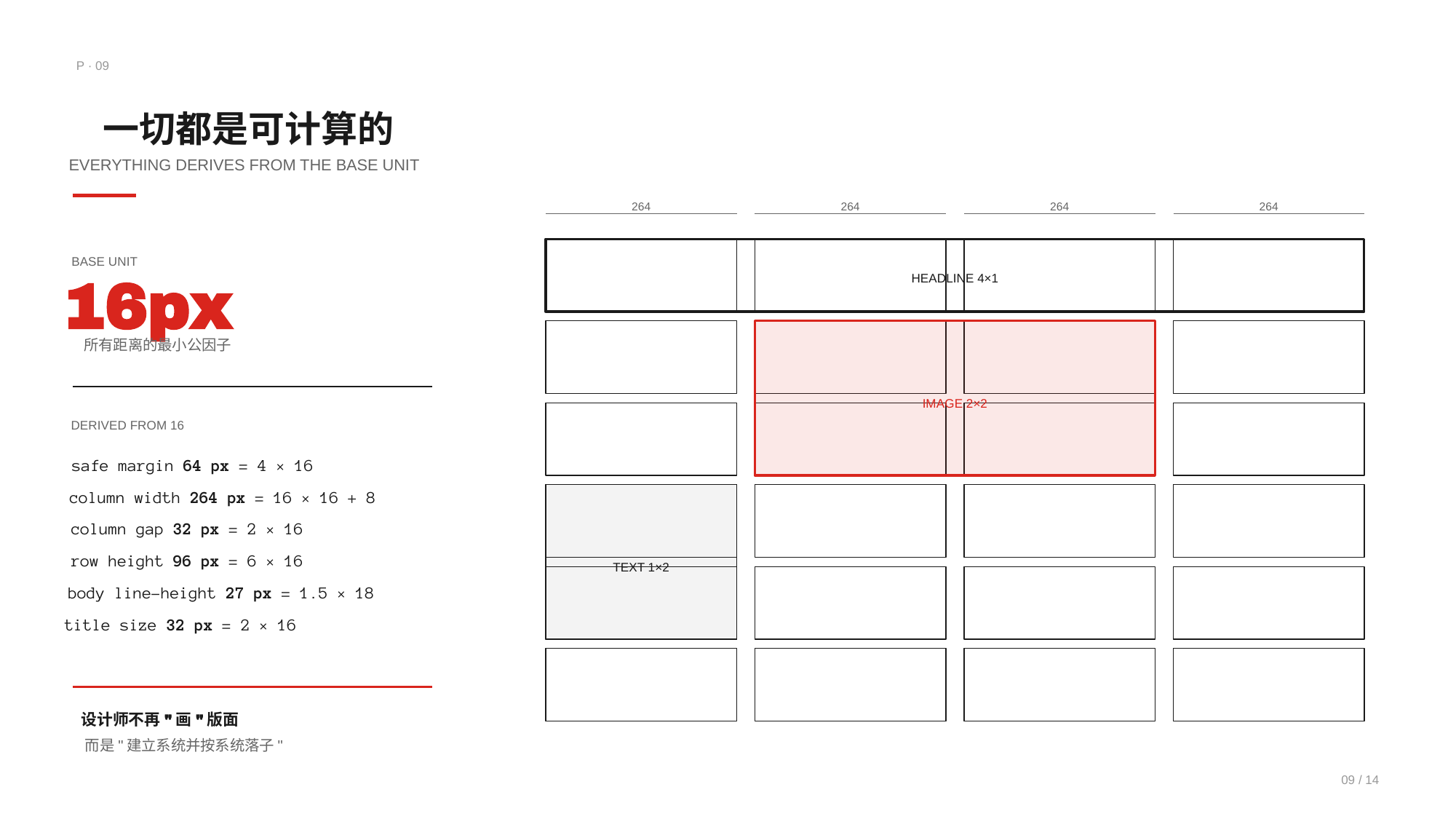

P · 09
一切都是可计算的
EVERYTHING DERIVES FROM THE BASE UNIT

264
264
264
264

HEADLINE 4×1

IMAGE 2×2

TEXT 1×2
BASE UNIT
16px
所有距离的最小公因子

DERIVED FROM 16
safe margin 64 px = 4 × 16
column width 264 px = 16 × 16 + 8
column gap 32 px = 2 × 16
row height 96 px = 6 × 16
body line-height 27 px = 1.5 × 18
title size 32 px = 2 × 16

设计师不再"画"版面
而是"建立系统并按系统落子"
09 / 14